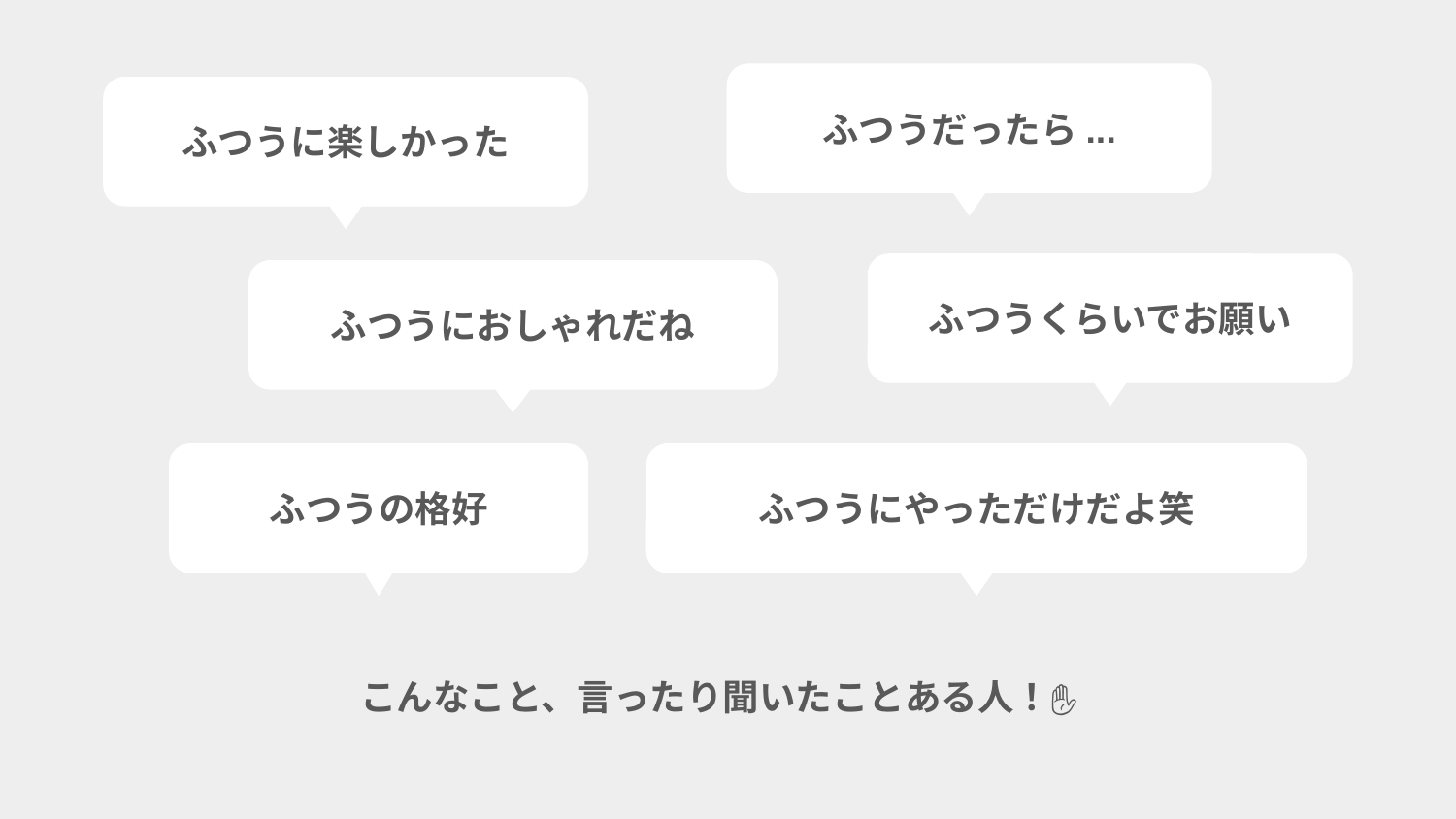

ふつうだったら...

ふつうに楽しかった

ふつうくらいでお願い

ふつうにおしゃれだね

ふつうの格好

ふつうにやっただけだよ笑

こんなこと、言ったり聞いたことある人！✋